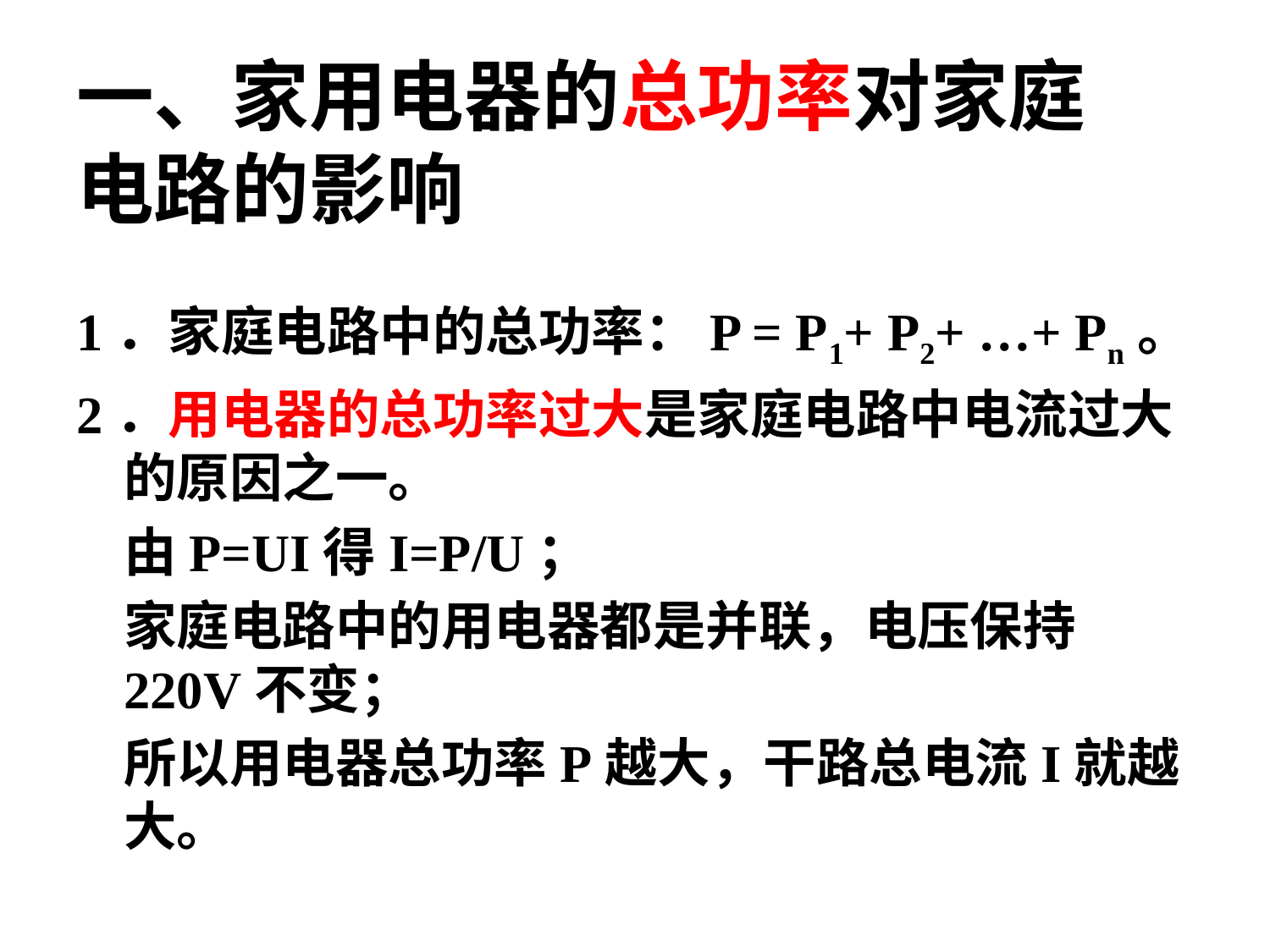

# 一、家用电器的总功率对家庭电路的影响
1．家庭电路中的总功率：P = P1+ P2+ …+ Pn。
2．用电器的总功率过大是家庭电路中电流过大的原因之一。
由P=UI得I=P/U；
家庭电路中的用电器都是并联，电压保持220V不变；
所以用电器总功率P越大，干路总电流I就越大。